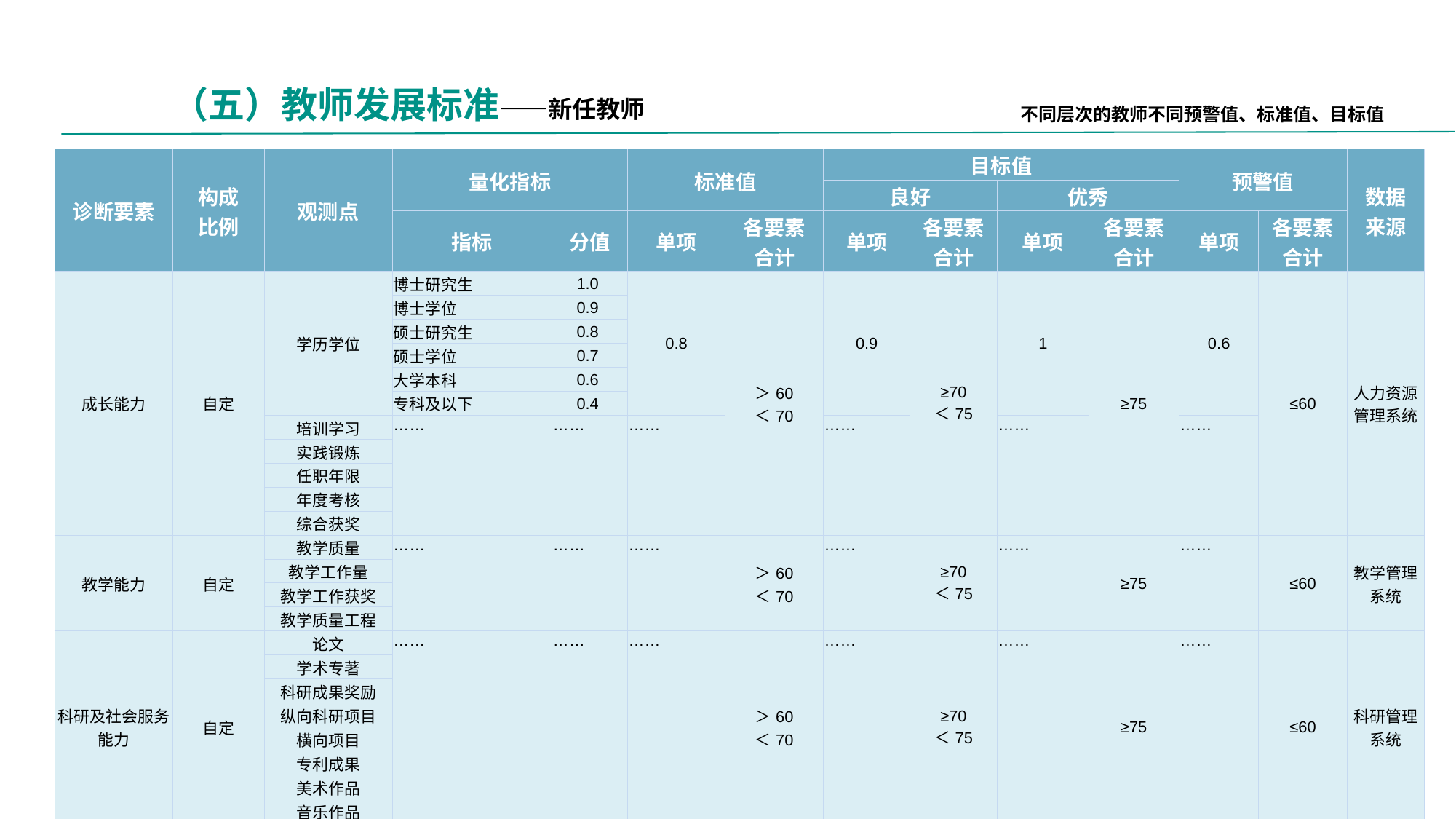

（五）教师发展标准——新任教师
不同层次的教师不同预警值、标准值、目标值
|  |  |  |  |  |  |  |  |  |  |  |  |  |  |
| --- | --- | --- | --- | --- | --- | --- | --- | --- | --- | --- | --- | --- | --- |
| 诊断要素 | 构成 比例 | 观测点 | 量化指标 |  | 标准值 |  | 目标值 |  |  |  | 预警值 |  | 数据 来源 |
|  |  |  |  |  |  |  | 良好 |  | 优秀 |  |  |  |  |
|  |  |  | 指标 | 分值 | 单项 | 各要素 合计 | 单项 | 各要素 合计 | 单项 | 各要素 合计 | 单项 | 各要素 合计 |  |
| 成长能力 | 自定 | 学历学位 | 博士研究生 | 1.0 | 0.8 | ＞60 ＜70 | 0.9 | ≥70 ＜75 | 1 | ≥75 | 0.6 | ≤60 | 人力资源管理系统 |
|  |  |  | 博士学位 | 0.9 |  |  |  |  |  |  |  |  |  |
|  |  |  | 硕士研究生 | 0.8 |  |  |  |  |  |  |  |  |  |
|  |  |  | 硕士学位 | 0.7 |  |  |  |  |  |  |  |  |  |
|  |  |  | 大学本科 | 0.6 |  |  |  |  |  |  |  |  |  |
|  |  |  | 专科及以下 | 0.4 |  |  |  |  |  |  |  |  |  |
|  |  | 培训学习 | …… | …… | …… |  | …… |  | …… |  | …… |  |  |
|  |  | 实践锻炼 |  |  |  |  |  |  |  |  |  |  |  |
|  |  | 任职年限 |  |  |  |  |  |  |  |  |  |  |  |
|  |  | 年度考核 |  |  |  |  |  |  |  |  |  |  |  |
|  |  | 综合获奖 |  |  |  |  |  |  |  |  |  |  |  |
| 教学能力 | 自定 | 教学质量 | …… | …… | …… | ＞60 ＜70 | …… | ≥70 ＜75 | …… | ≥75 | …… | ≤60 | 教学管理系统 |
|  |  | 教学工作量 |  |  |  |  |  |  |  |  |  |  |  |
|  |  | 教学工作获奖 |  |  |  |  |  |  |  |  |  |  |  |
|  |  | 教学质量工程 |  |  |  |  |  |  |  |  |  |  |  |
| 科研及社会服务能力 | 自定 | 论文 | …… | …… | …… | ＞60 ＜70 | …… | ≥70 ＜75 | …… | ≥75 | …… | ≤60 | 科研管理系统 |
|  |  | 学术专著 |  |  |  |  |  |  |  |  |  |  |  |
|  |  | 科研成果奖励 |  |  |  |  |  |  |  |  |  |  |  |
|  |  | 纵向科研项目 |  |  |  |  |  |  |  |  |  |  |  |
|  |  | 横向项目 |  |  |  |  |  |  |  |  |  |  |  |
|  |  | 专利成果 |  |  |  |  |  |  |  |  |  |  |  |
|  |  | 美术作品 |  |  |  |  |  |  |  |  |  |  |  |
|  |  | 音乐作品 |  |  |  |  |  |  |  |  |  |  |  |
| 学生管理与服务能力 | 自定 | 班级管理 | …… | …… | …… | ＞60 ＜70 | …… | ≥70 ＜75 | …… | ≥75 | …… | ≤60 | 学工管理系统 |
|  |  | 社团指导 |  |  |  |  |  |  |  |  |  |  |  |
|  |  | 兼职服务 |  |  |  |  |  |  |  |  |  |  |  |